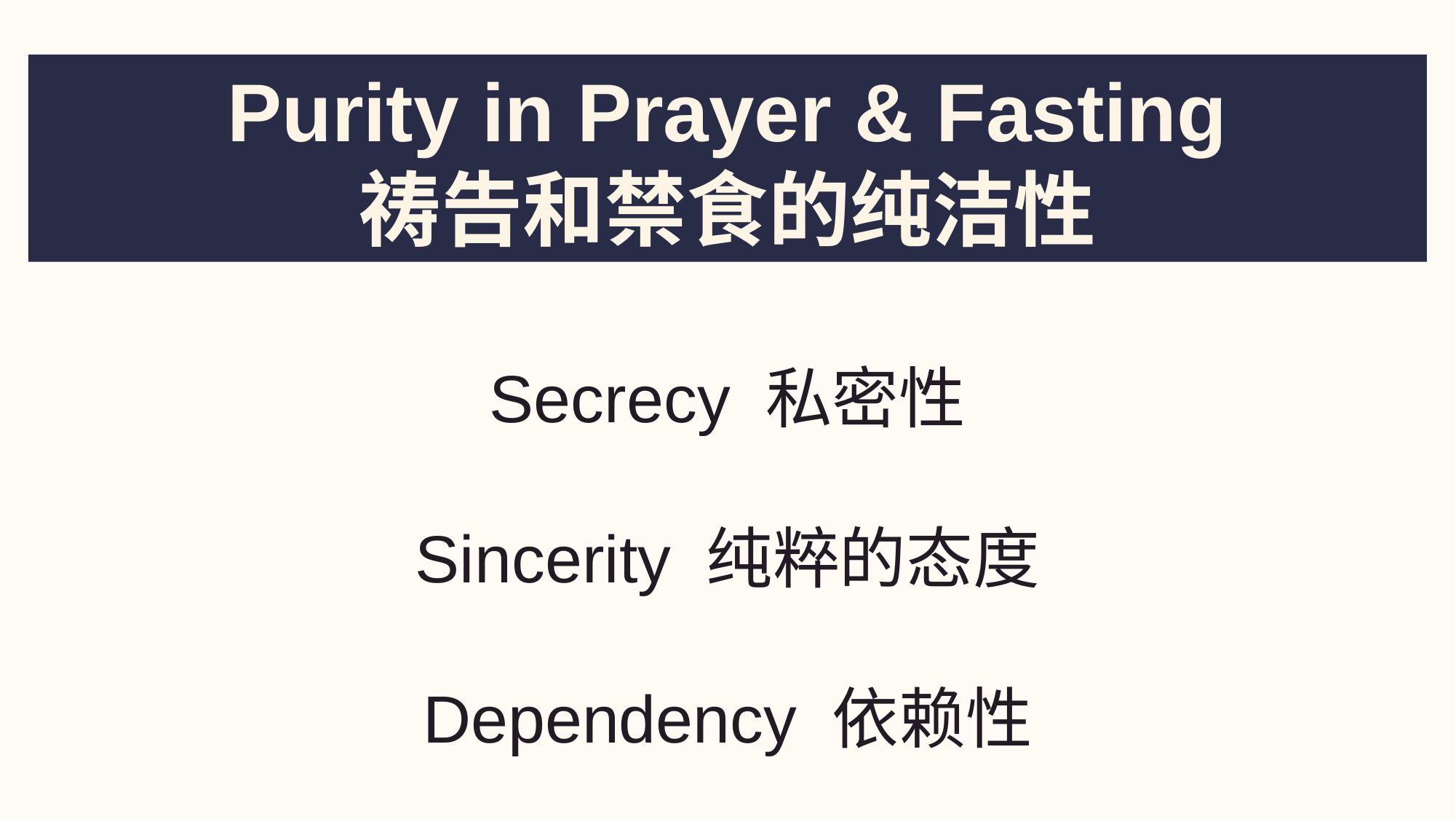

Purity in Prayer & Fasting
祷告和禁食的纯洁性
Secrecy 私密性
Sincerity 纯粹的态度
Dependency 依赖性